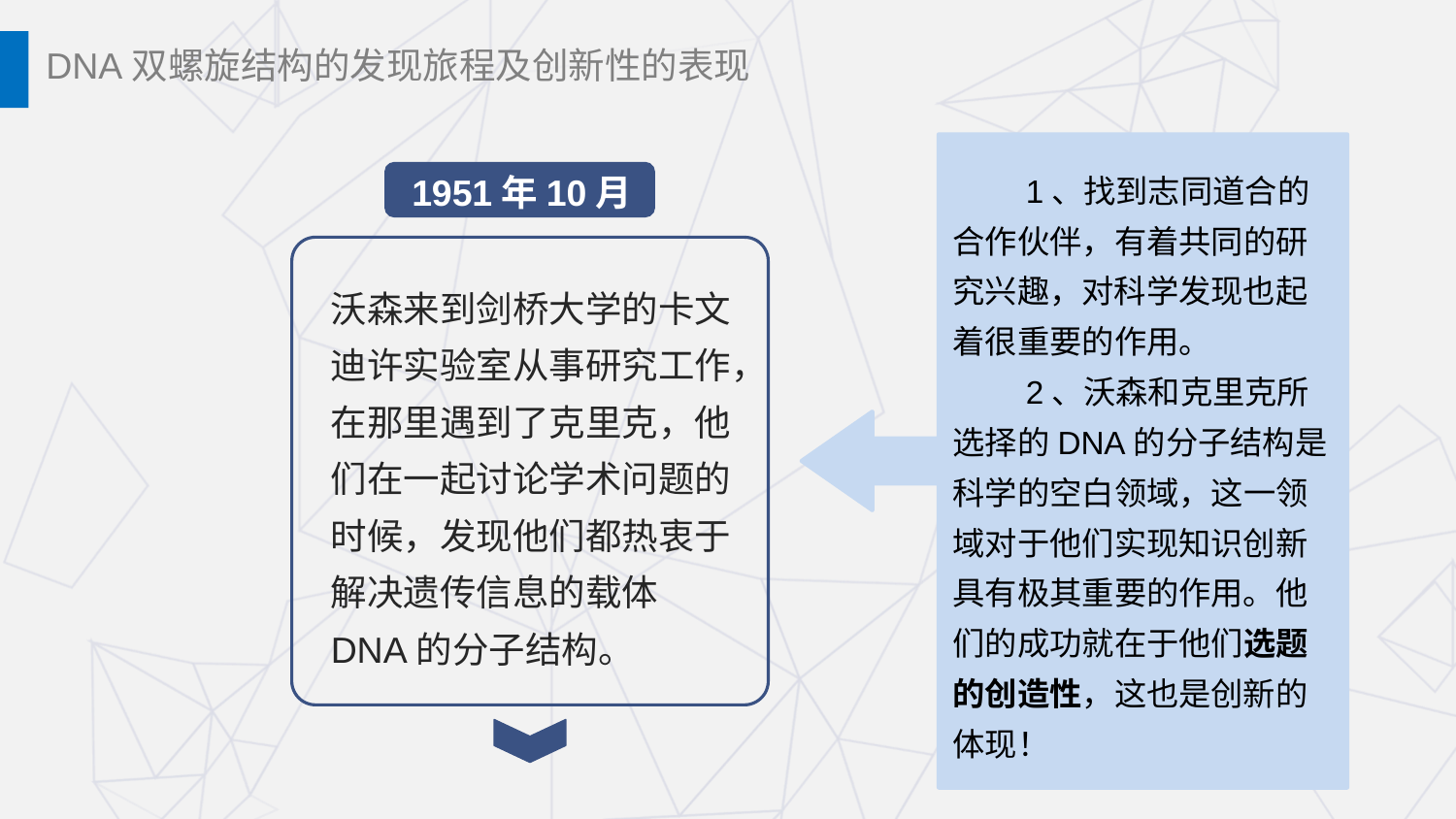

DNA双螺旋结构的发现旅程及创新性的表现
1、找到志同道合的合作伙伴，有着共同的研究兴趣，对科学发现也起着很重要的作用。
2、沃森和克里克所选择的DNA的分子结构是科学的空白领域，这一领域对于他们实现知识创新具有极其重要的作用。他们的成功就在于他们选题的创造性，这也是创新的体现！

1951年10月

沃森来到剑桥大学的卡文迪许实验室从事研究工作，在那里遇到了克里克，他们在一起讨论学术问题的时候，发现他们都热衷于解决遗传信息的载体DNA的分子结构。